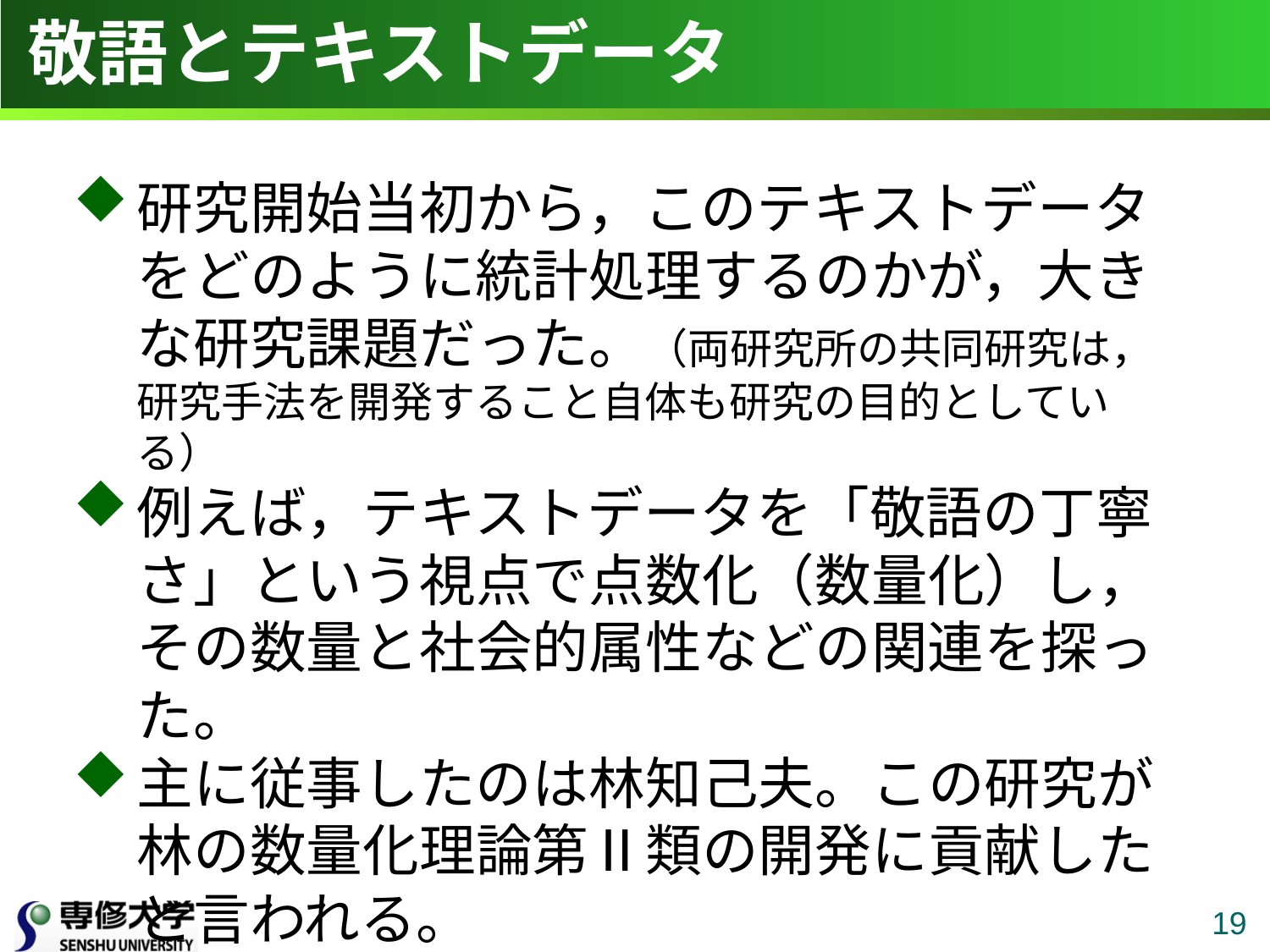

# 敬語とテキストデータ
研究開始当初から，このテキストデータをどのように統計処理するのかが，大きな研究課題だった。（両研究所の共同研究は，研究手法を開発すること自体も研究の目的としている）
例えば，テキストデータを「敬語の丁寧さ」という視点で点数化（数量化）し，その数量と社会的属性などの関連を探った。
主に従事したのは林知己夫。この研究が林の数量化理論第Ⅱ類の開発に貢献したと言われる。
19